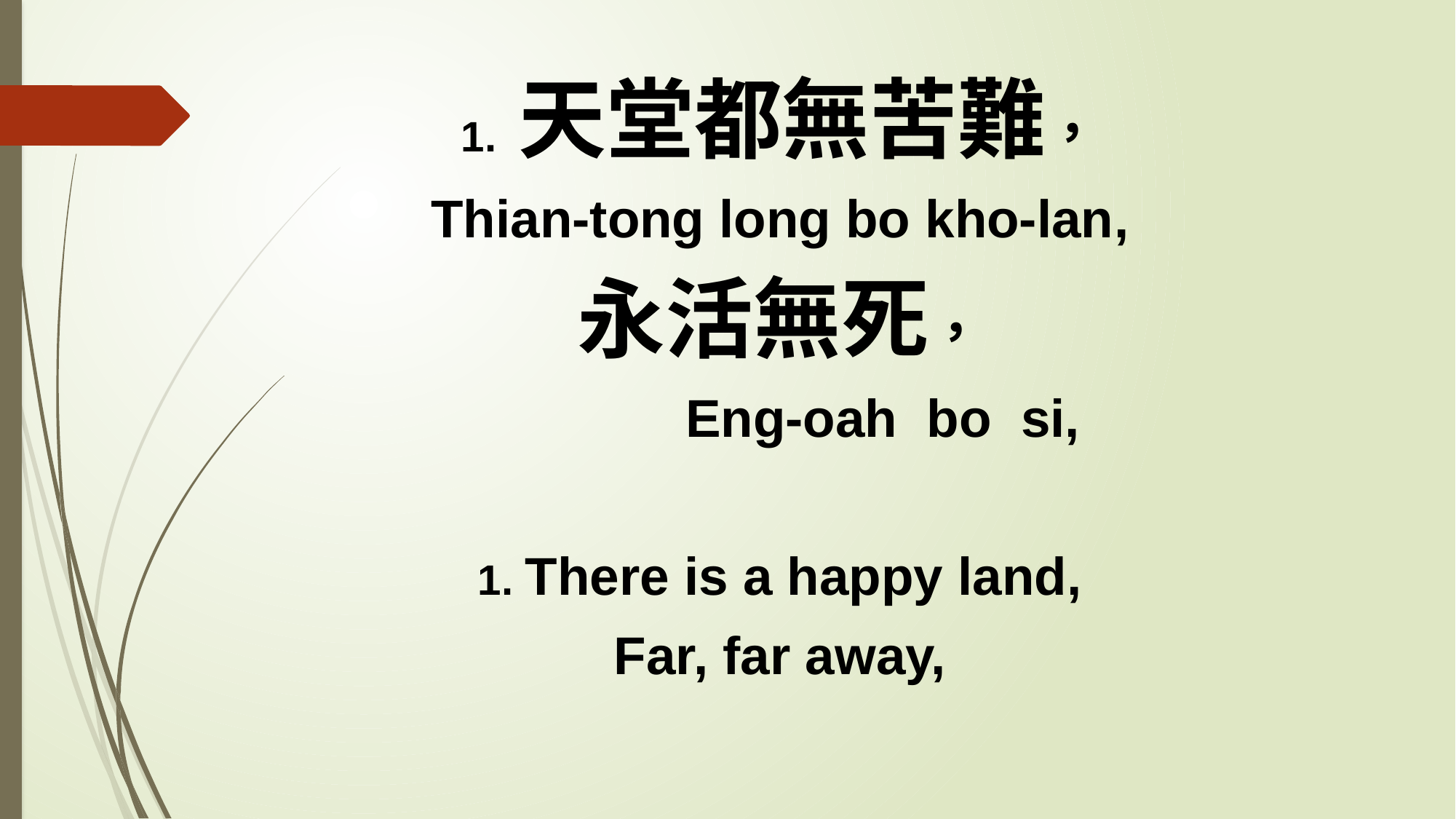

1. 天堂都無苦難，
Thian-tong long bo kho-lan,
永活無死，
                               Eng-oah  bo  si,

1. There is a happy land,
Far, far away,